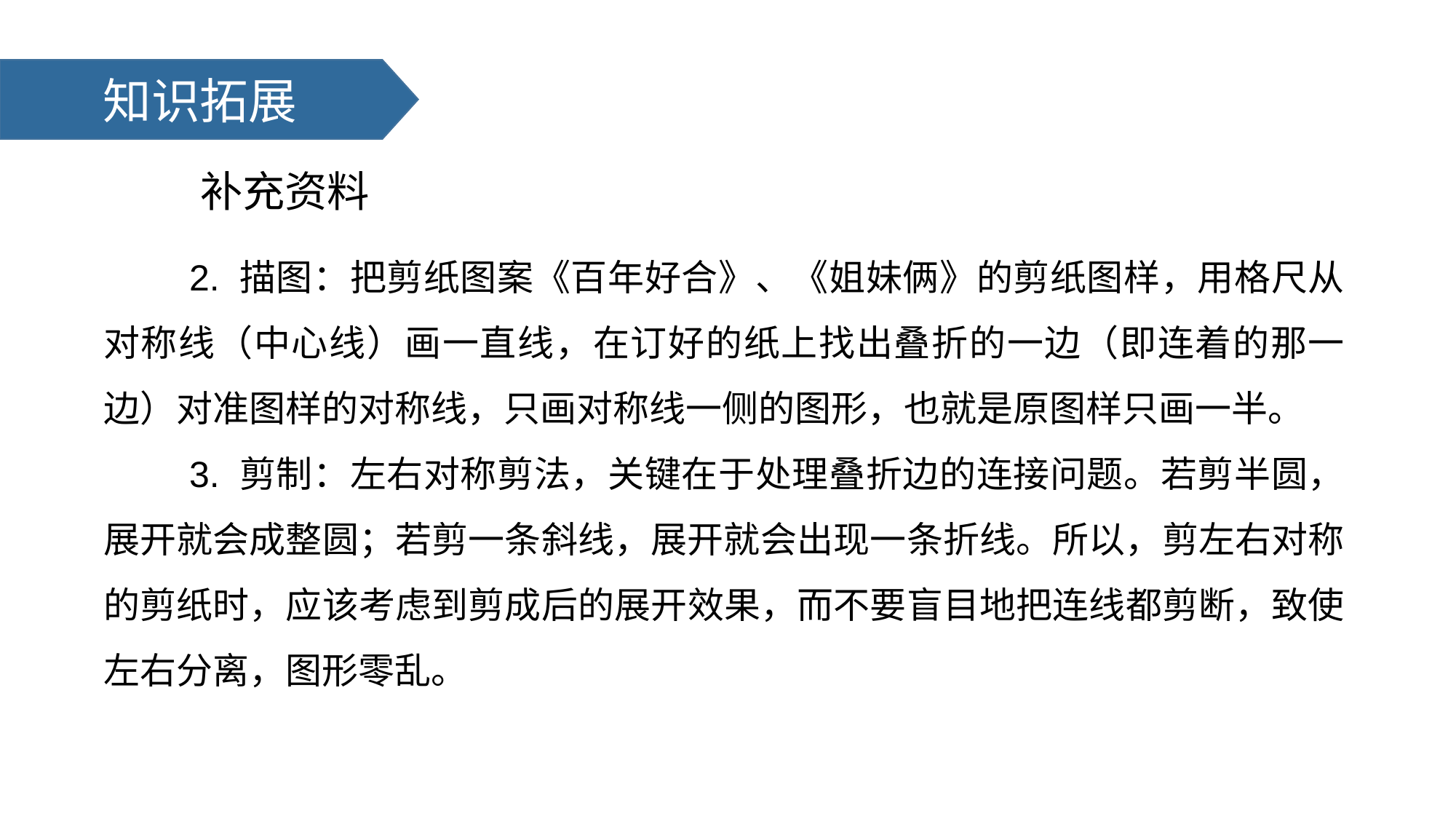

知识拓展
补充资料
2. 描图：把剪纸图案《百年好合》、《姐妹俩》的剪纸图样，用格尺从对称线（中心线）画一直线，在订好的纸上找出叠折的一边（即连着的那一边）对准图样的对称线，只画对称线一侧的图形，也就是原图样只画一半。
3. 剪制：左右对称剪法，关键在于处理叠折边的连接问题。若剪半圆，展开就会成整圆；若剪一条斜线，展开就会出现一条折线。所以，剪左右对称的剪纸时，应该考虑到剪成后的展开效果，而不要盲目地把连线都剪断，致使左右分离，图形零乱。